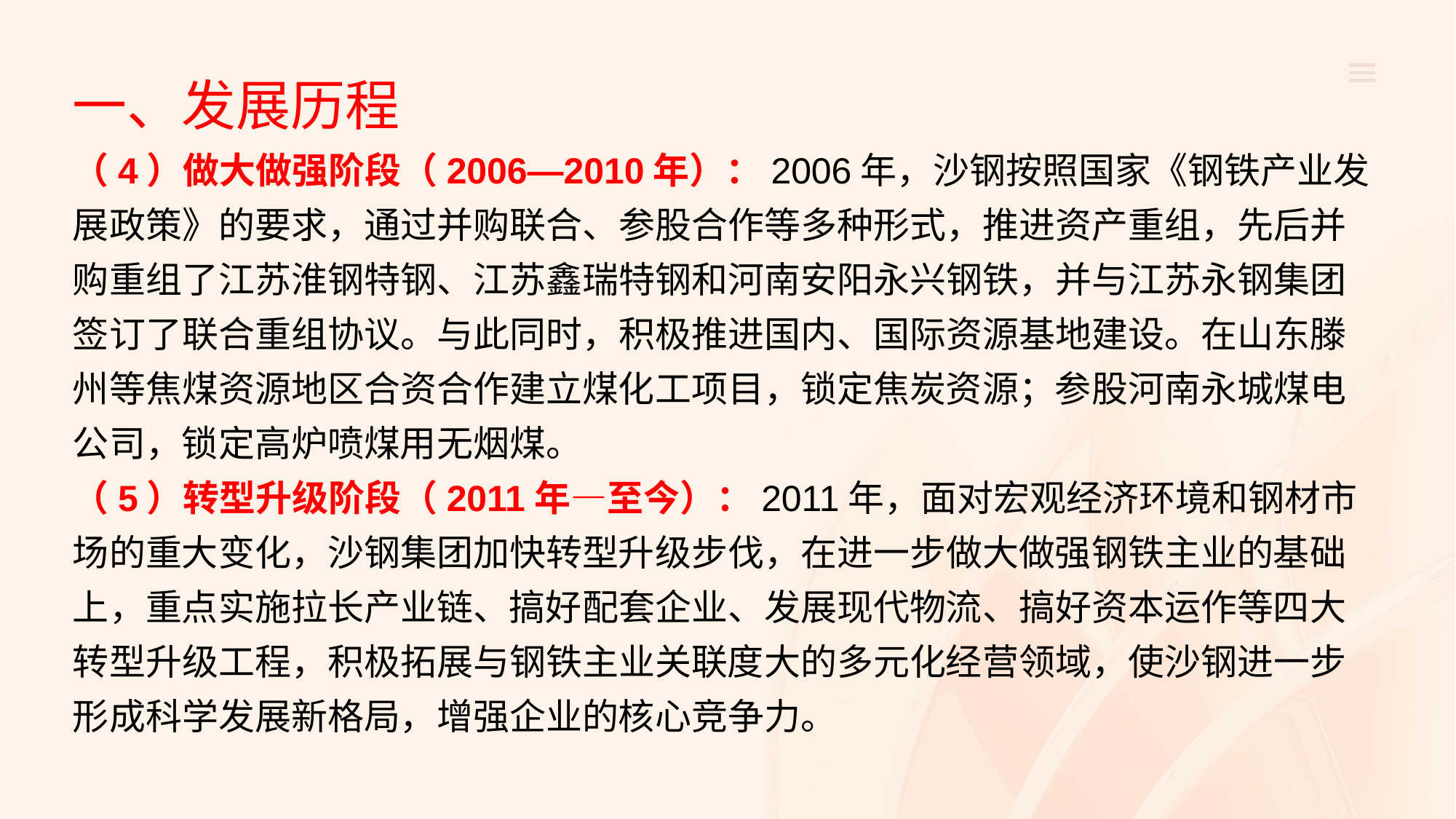

一、发展历程
（4）做大做强阶段（2006—2010年）：2006年，沙钢按照国家《钢铁产业发展政策》的要求，通过并购联合、参股合作等多种形式，推进资产重组，先后并购重组了江苏淮钢特钢、江苏鑫瑞特钢和河南安阳永兴钢铁，并与江苏永钢集团签订了联合重组协议。与此同时，积极推进国内、国际资源基地建设。在山东滕州等焦煤资源地区合资合作建立煤化工项目，锁定焦炭资源；参股河南永城煤电公司，锁定高炉喷煤用无烟煤。
（5）转型升级阶段（2011年—至今）：2011年，面对宏观经济环境和钢材市场的重大变化，沙钢集团加快转型升级步伐，在进一步做大做强钢铁主业的基础上，重点实施拉长产业链、搞好配套企业、发展现代物流、搞好资本运作等四大转型升级工程，积极拓展与钢铁主业关联度大的多元化经营领域，使沙钢进一步形成科学发展新格局，增强企业的核心竞争力。